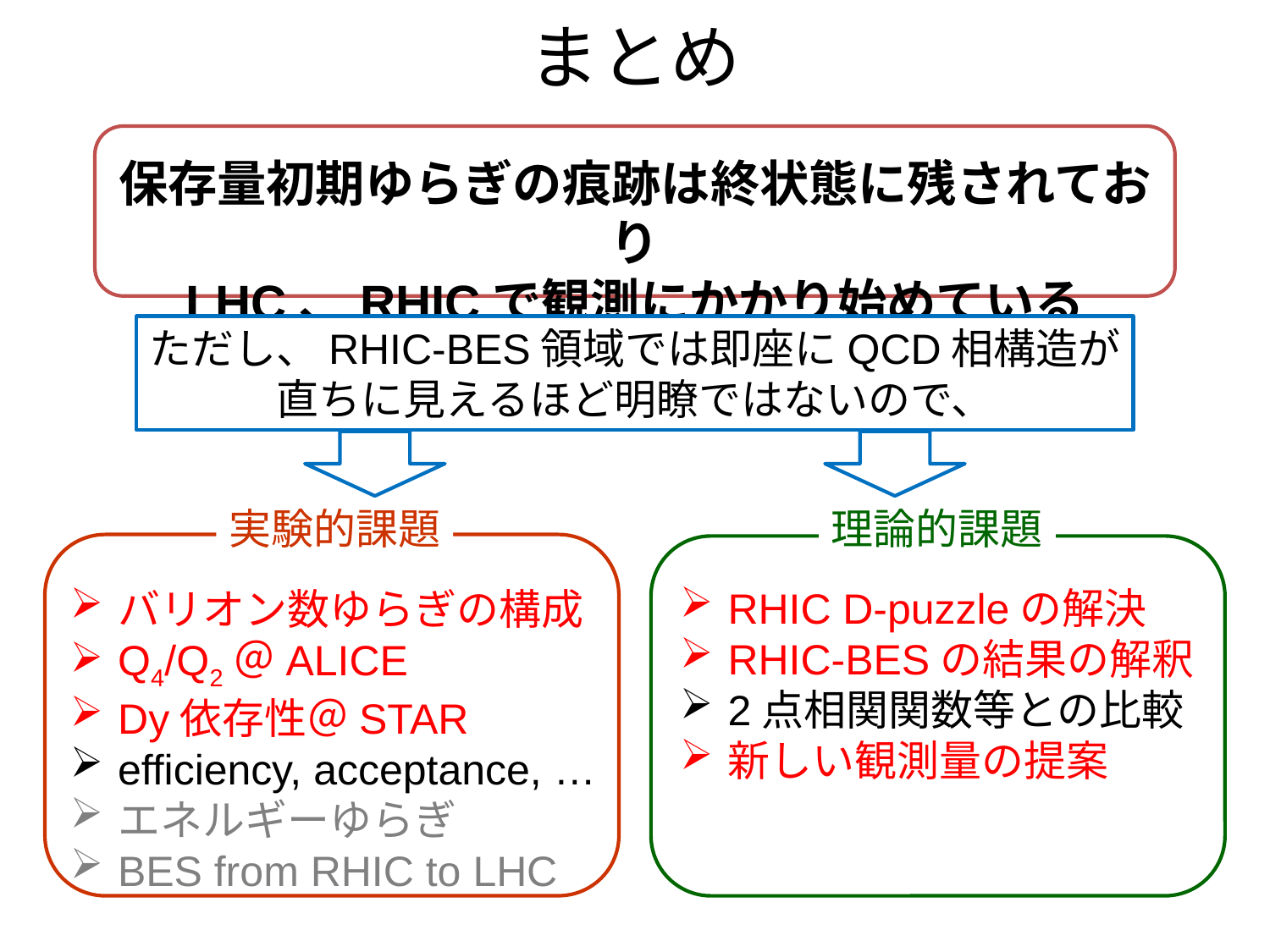

まとめ

保存量初期ゆらぎの痕跡は終状態に残されており
LHC、RHICで観測にかかり始めている
ただし、RHIC-BES領域では即座にQCD相構造が
直ちに見えるほど明瞭ではないので、

実験的課題
理論的課題

RHIC D-puzzleの解決
RHIC-BESの結果の解釈
2点相関関数等との比較
新しい観測量の提案
バリオン数ゆらぎの構成
Q4/Q2＠ALICE
Dy依存性＠STAR
efficiency, acceptance, …
エネルギーゆらぎ
BES from RHIC to LHC